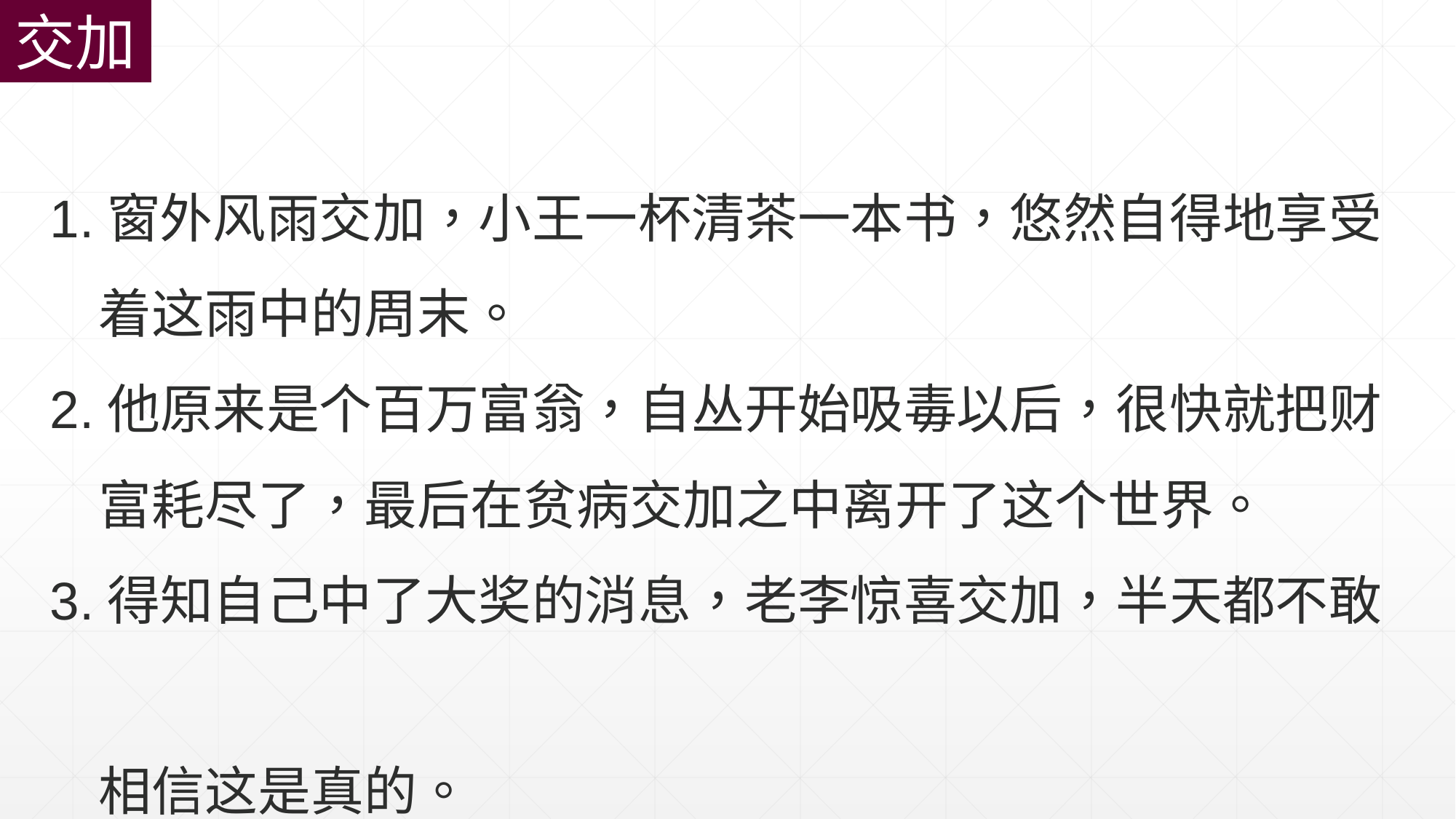

交加
1.窗外风雨交加，小王一杯清茶一本书，悠然自得地享受
   着这雨中的周末。
2.他原来是个百万富翁，自丛开始吸毒以后，很快就把财
   富耗尽了，最后在贫病交加之中离开了这个世界。
3.得知自己中了大奖的消息，老李惊喜交加，半天都不敢
   相信这是真的。